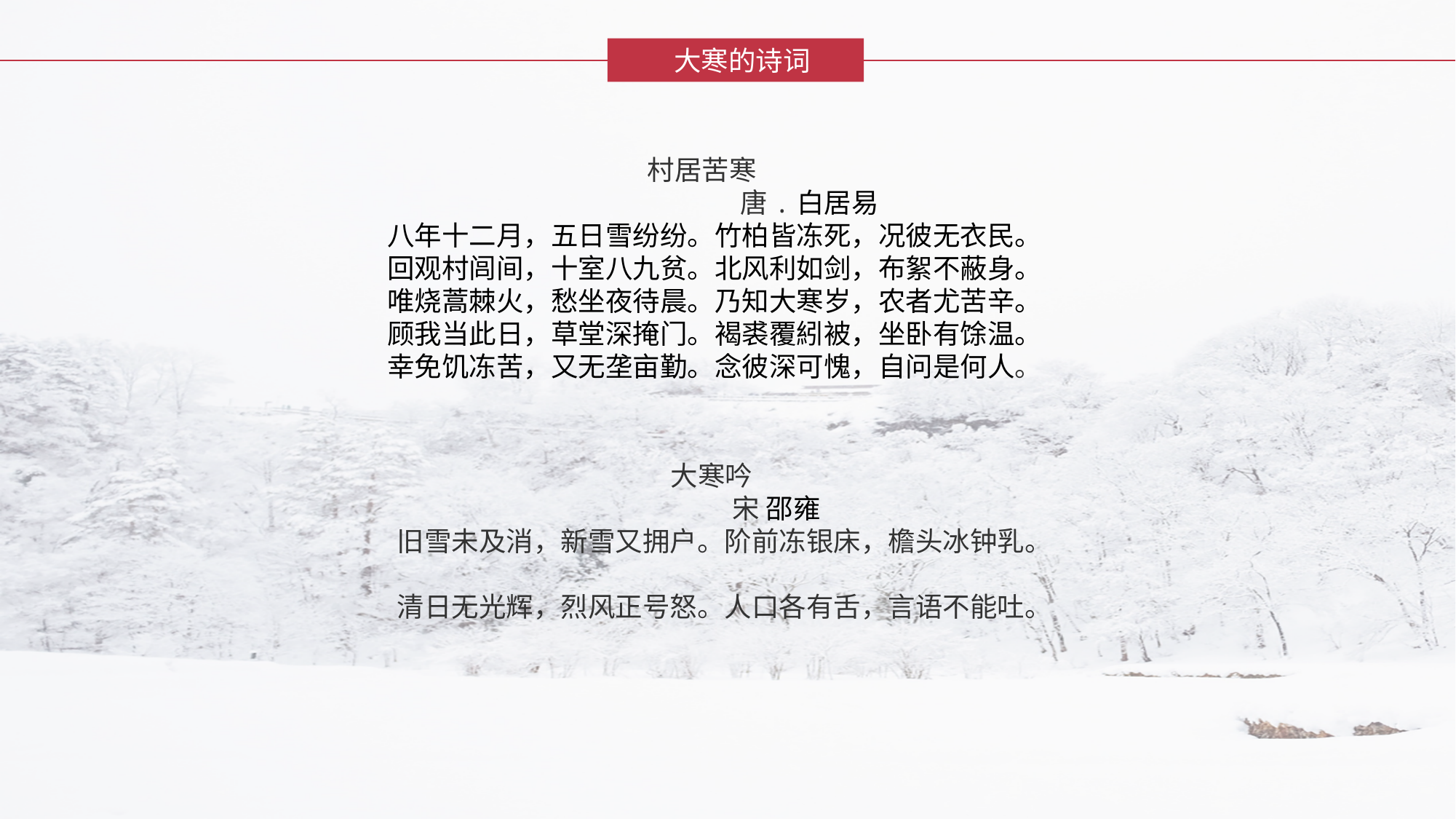

大寒的诗词
                                         村居苦寒
                                                        唐.白居易
八年十二月，五日雪纷纷。竹柏皆冻死，况彼无衣民。
回观村闾间，十室八九贫。北风利如剑，布絮不蔽身。
唯烧蒿棘火，愁坐夜待晨。乃知大寒岁，农者尤苦辛。
顾我当此日，草堂深掩门。褐裘覆紖被，坐卧有馀温。
幸免饥冻苦，又无垄亩勤。念彼深可愧，自问是何人。
                                                    大寒吟
                                                              宋 邵雍
　　旧雪未及消，新雪又拥户。阶前冻银床，檐头冰钟乳。
　　清日无光辉，烈风正号怒。人口各有舌，言语不能吐。